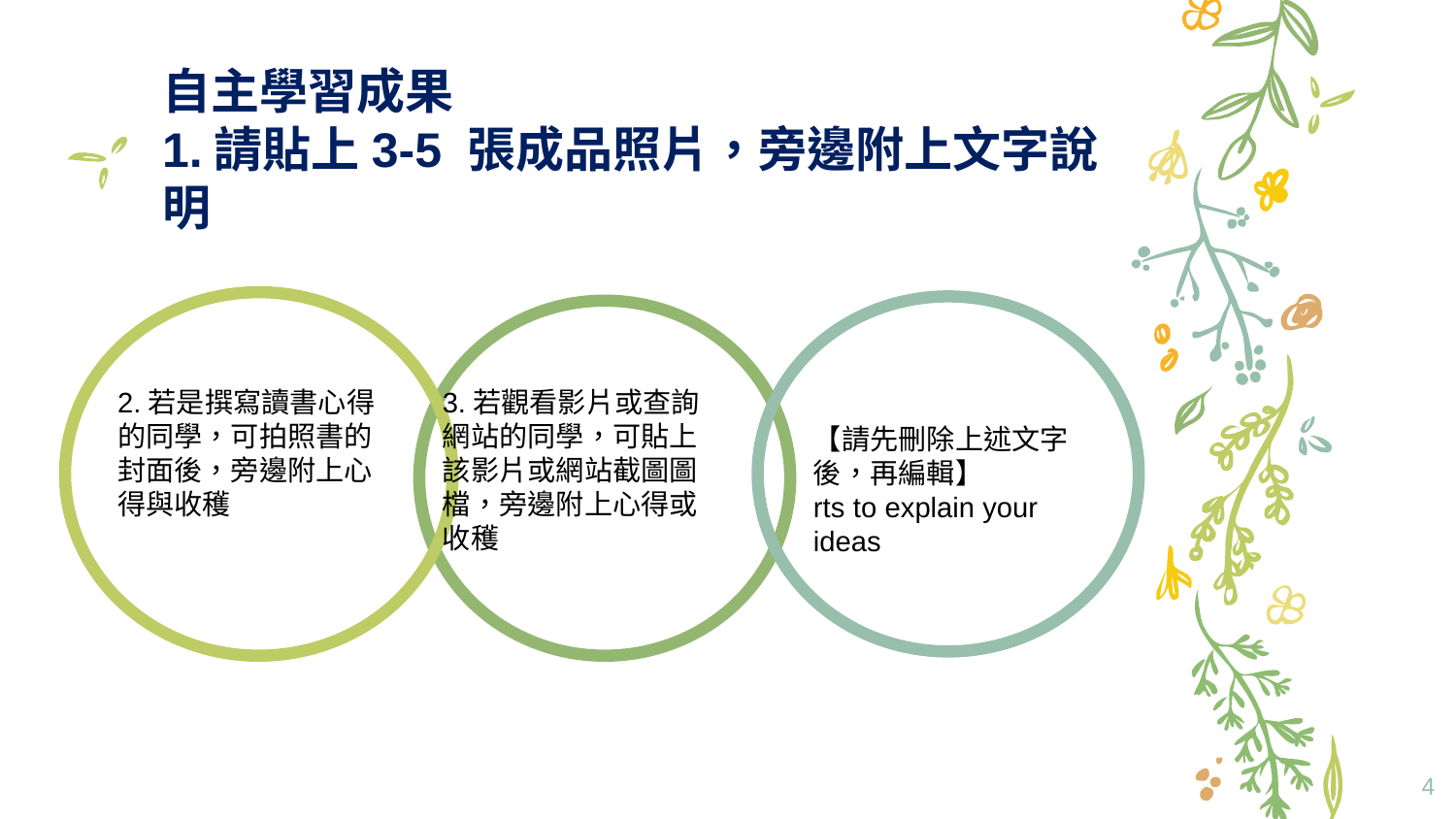

# 自主學習成果 1.請貼上3-5 張成品照片，旁邊附上文字說明

2.若是撰寫讀書心得的同學，可拍照書的封面後，旁邊附上心得與收穫
3.若觀看影片或查詢網站的同學，可貼上該影片或網站截圖圖檔，旁邊附上心得或收穫
【請先刪除上述文字後，再編輯】
rts to explain your ideas
4